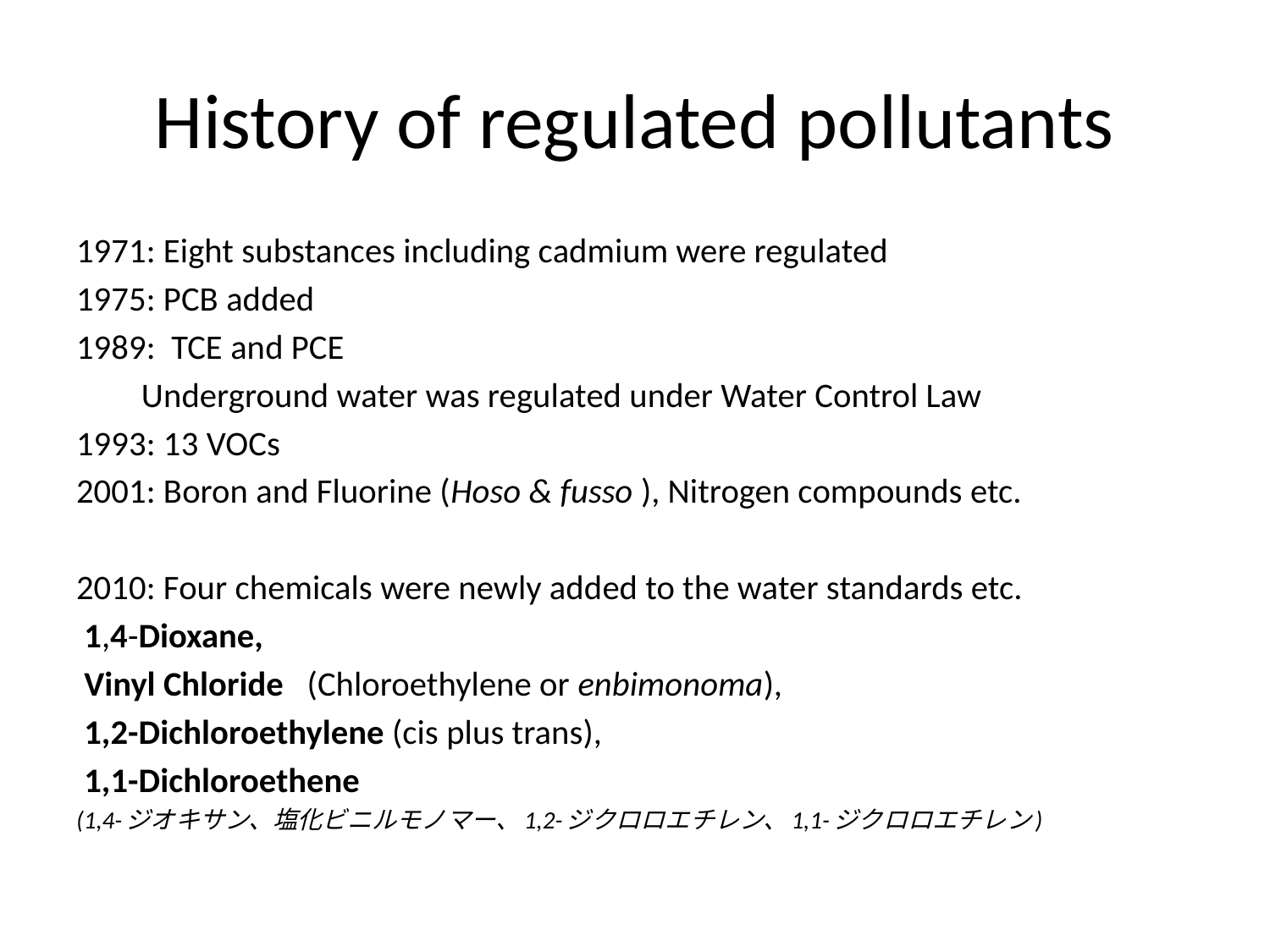

# History of regulated pollutants
1971: Eight substances including cadmium were regulated
1975: PCB added
1989:  TCE and PCE
 		   Underground water was regulated under Water Control Law
1993: 13 VOCs
2001: Boron and Fluorine (Hoso & fusso ), Nitrogen compounds etc.

2010: Four chemicals were newly added to the water standards etc.
 1,4-Dioxane,
 Vinyl Chloride   (Chloroethylene or enbimonoma),
 1,2-Dichloroethylene (cis plus trans),
 1,1-Dichloroethene
(1,4-ジオキサン、塩化ビニルモノマー、1,2-ジクロロエチレン、1,1-ジクロロエチレン)